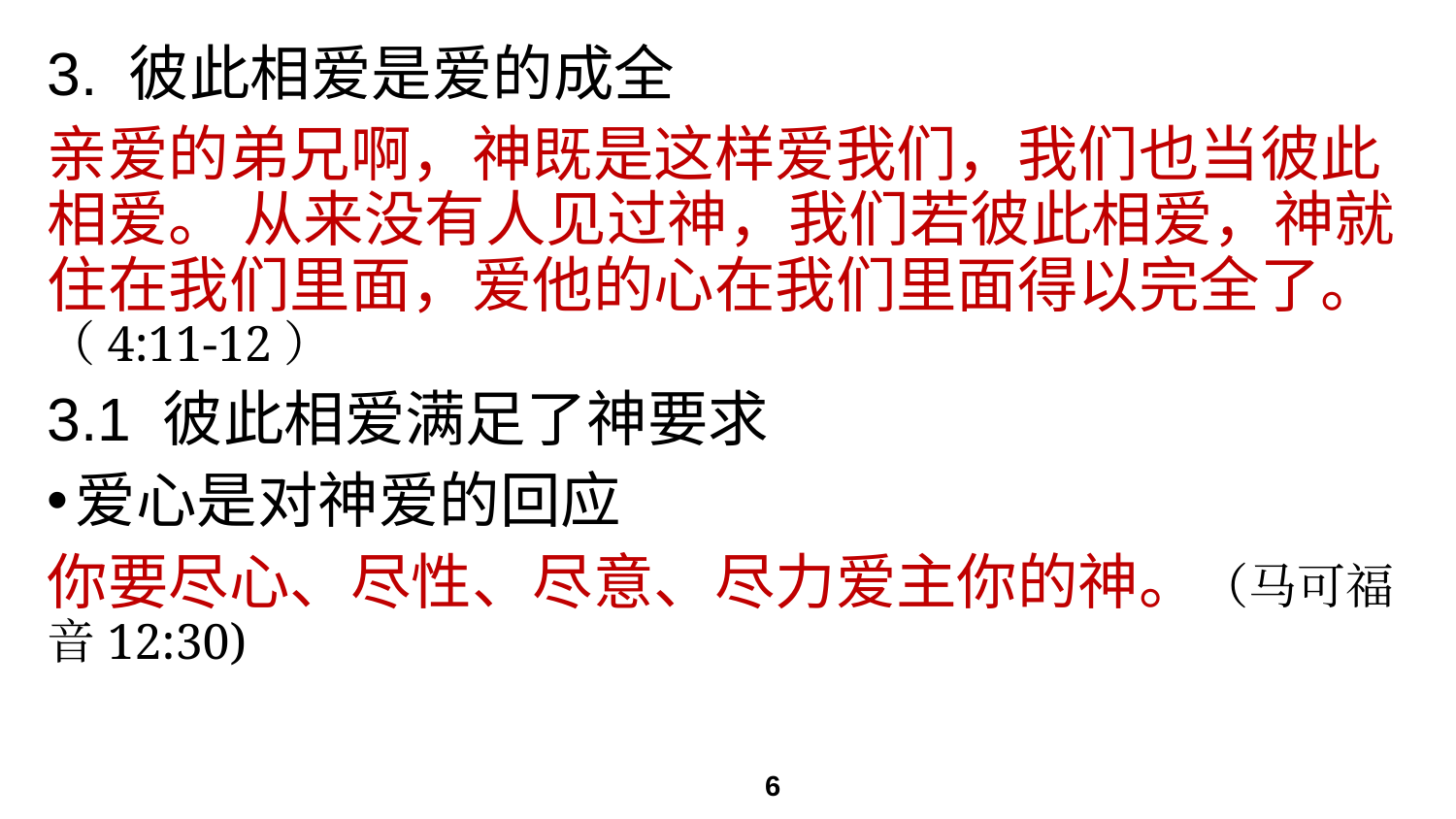

# 3. 彼此相爱是爱的成全
亲爱的弟兄啊，神既是这样爱我们，我们也当彼此相爱。 从来没有人见过神，我们若彼此相爱，神就住在我们里面，爱他的心在我们里面得以完全了。（4:11-12）
3.1 彼此相爱满足了神要求
爱心是对神爱的回应
你要尽心、尽性、尽意、尽力爱主你的神。（马可福音12:30)

6